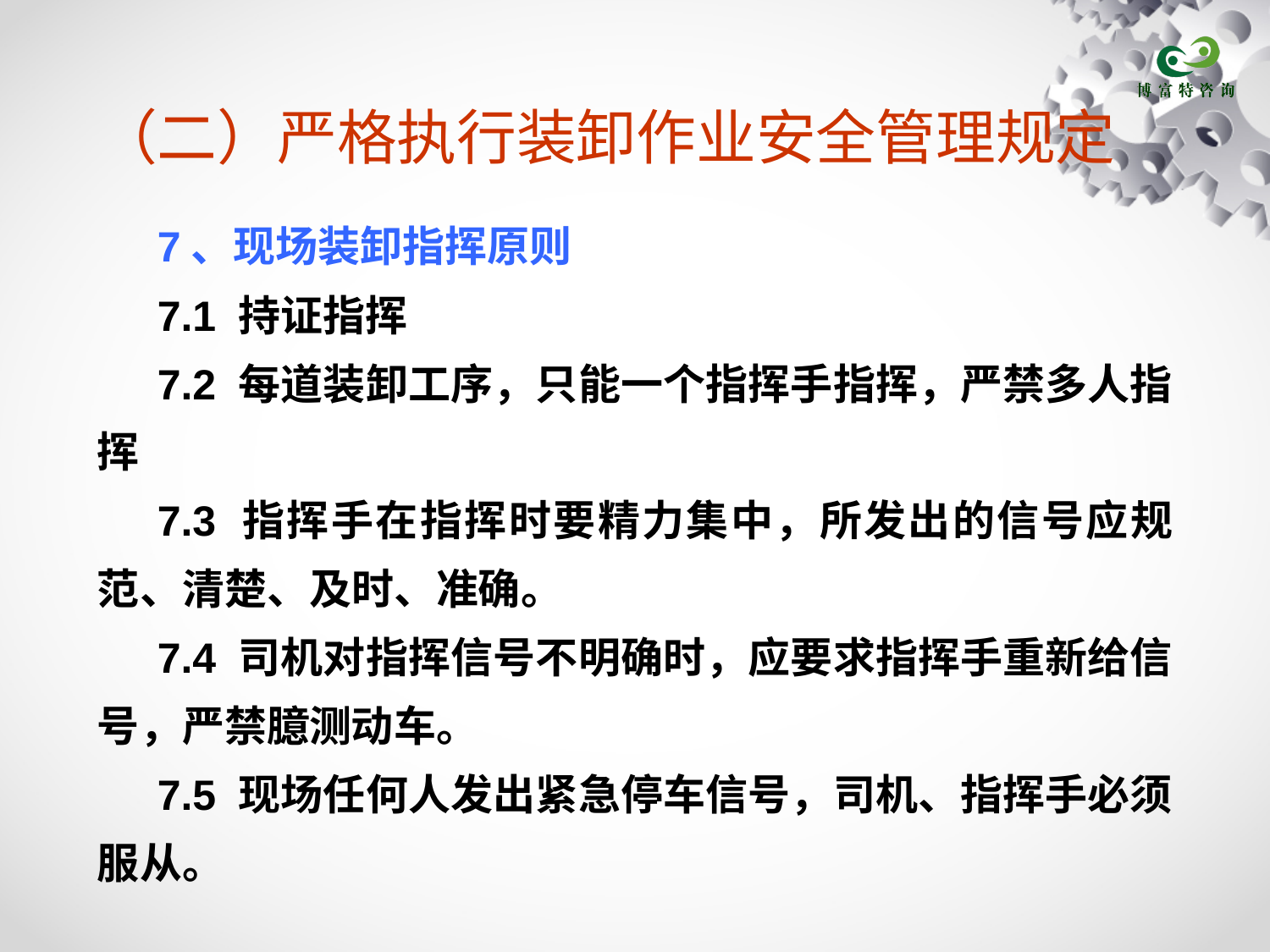

# （二）严格执行装卸作业安全管理规定
7、现场装卸指挥原则
7.1 持证指挥
7.2 每道装卸工序，只能一个指挥手指挥，严禁多人指挥
7.3 指挥手在指挥时要精力集中，所发出的信号应规范、清楚、及时、准确。
7.4 司机对指挥信号不明确时，应要求指挥手重新给信号，严禁臆测动车。
7.5 现场任何人发出紧急停车信号，司机、指挥手必须服从。